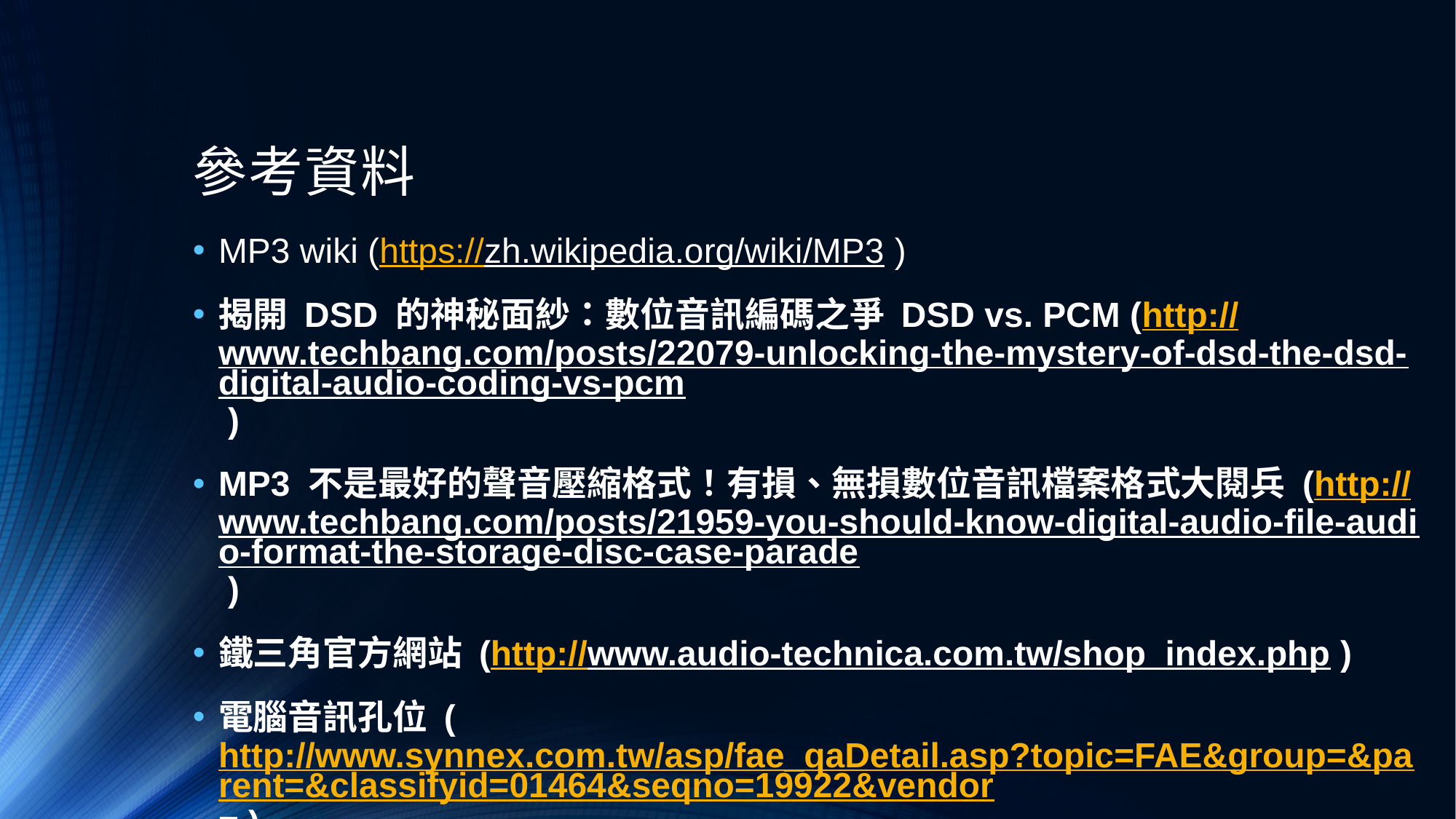

# 參考資料
MP3 wiki (https://zh.wikipedia.org/wiki/MP3 )
揭開 DSD 的神秘面紗：數位音訊編碼之爭 DSD vs. PCM (http://www.techbang.com/posts/22079-unlocking-the-mystery-of-dsd-the-dsd-digital-audio-coding-vs-pcm )
MP3 不是最好的聲音壓縮格式！有損、無損數位音訊檔案格式大閱兵 (http://www.techbang.com/posts/21959-you-should-know-digital-audio-file-audio-format-the-storage-disc-case-parade )
鐵三角官方網站 (http://www.audio-technica.com.tw/shop_index.php )
電腦音訊孔位 (http://www.synnex.com.tw/asp/fae_qaDetail.asp?topic=FAE&group=&parent=&classifyid=01464&seqno=19922&vendor= )